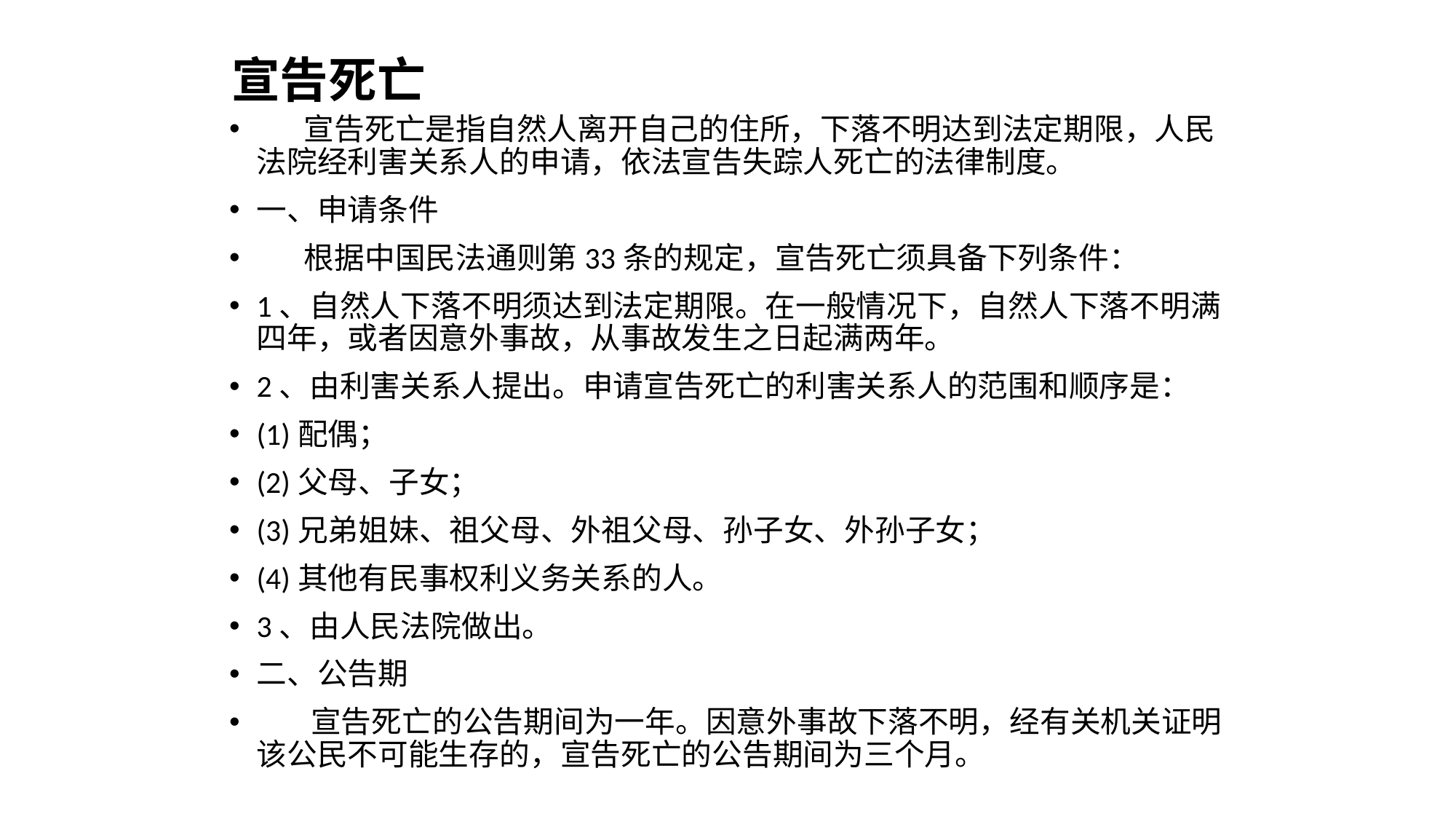

# 宣告死亡
      宣告死亡是指自然人离开自己的住所，下落不明达到法定期限，人民法院经利害关系人的申请，依法宣告失踪人死亡的法律制度。
一、申请条件
      根据中国民法通则第33条的规定，宣告死亡须具备下列条件：
1、自然人下落不明须达到法定期限。在一般情况下，自然人下落不明满四年，或者因意外事故，从事故发生之日起满两年。
2、由利害关系人提出。申请宣告死亡的利害关系人的范围和顺序是：
(1)配偶；
(2)父母、子女；
(3)兄弟姐妹、祖父母、外祖父母、孙子女、外孙子女；
(4)其他有民事权利义务关系的人。
3、由人民法院做出。
二、公告期
       宣告死亡的公告期间为一年。因意外事故下落不明，经有关机关证明该公民不可能生存的，宣告死亡的公告期间为三个月。